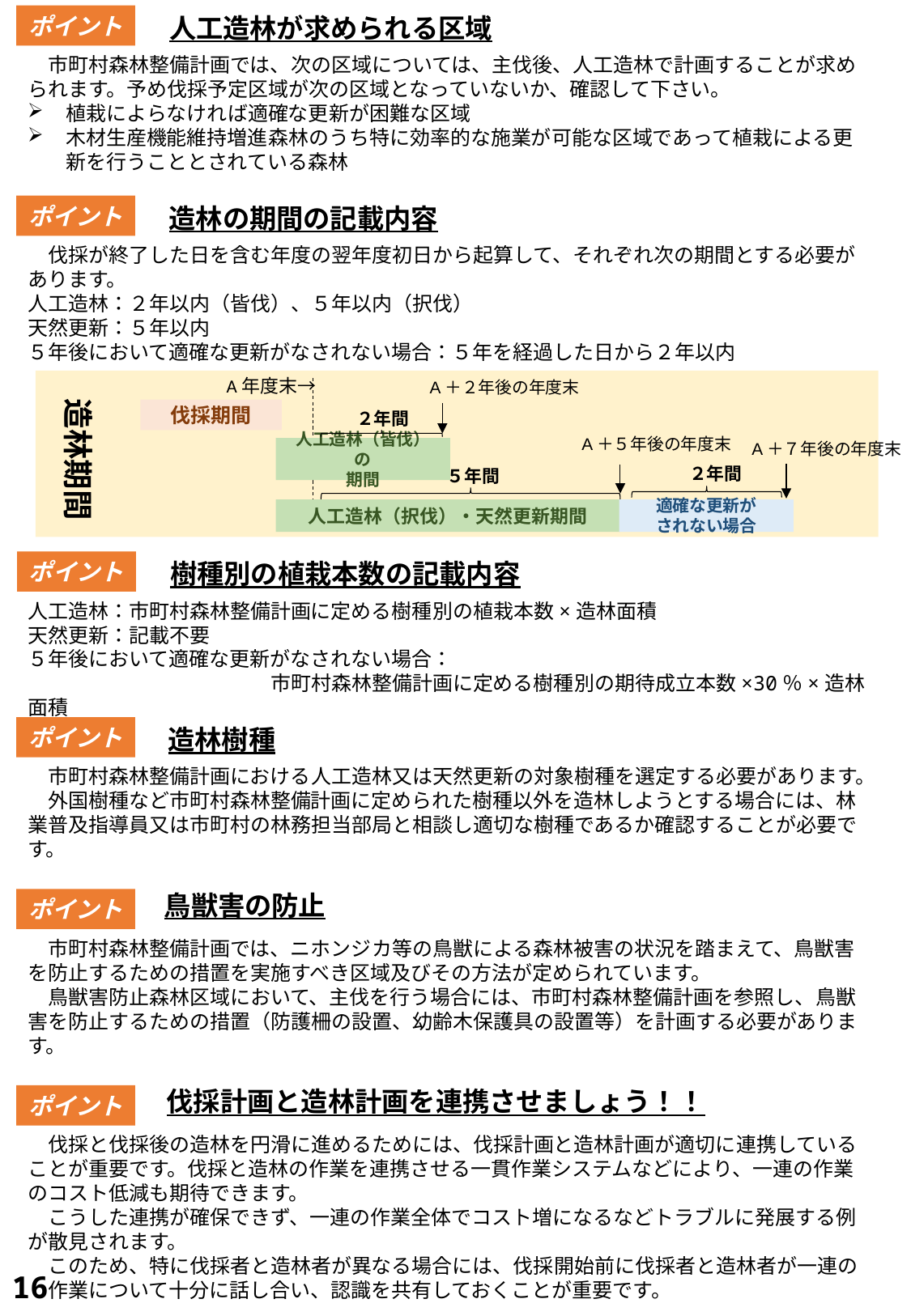

ポイント
人工造林が求められる区域
　市町村森林整備計画では、次の区域については、主伐後、人工造林で計画することが求められます。予め伐採予定区域が次の区域となっていないか、確認して下さい。
植栽によらなければ適確な更新が困難な区域
木材生産機能維持増進森林のうち特に効率的な施業が可能な区域であって植栽による更新を行うこととされている森林
長P4‐⑺,マP19‐エ
ポイント
造林の期間の記載内容
　伐採が終了した日を含む年度の翌年度初日から起算して、それぞれ次の期間とする必要があります。
人工造林：２年以内（皆伐）、５年以内（択伐）
天然更新：５年以内
５年後において適確な更新がなされない場合：５年を経過した日から２年以内

A年度末→

A＋２年後の年度末

造林期間
伐採期間
２年間

A＋５年後の年度末
A＋７年後の年度末
人工造林（皆伐）の
期間
２年間
５年間
適確な更新が
されない場合
人工造林（択伐）・天然更新期間
マP19‐エ-（ウ）・（オ）・（カ）
ポイント
樹種別の植栽本数の記載内容
人工造林：市町村森林整備計画に定める樹種別の植栽本数×造林面積
天然更新：記載不要
５年後において適確な更新がなされない場合：
		市町村森林整備計画に定める樹種別の期待成立本数×30％×造林面積
マP39‐3・P43-4
ポイント
造林樹種
　市町村森林整備計画における人工造林又は天然更新の対象樹種を選定する必要があります。
　外国樹種など市町村森林整備計画に定められた樹種以外を造林しようとする場合には、林業普及指導員又は市町村の林務担当部局と相談し適切な樹種であるか確認することが必要です。
マP39‐3・P43-4
鳥獣害の防止
ポイント
　市町村森林整備計画では、ニホンジカ等の鳥獣による森林被害の状況を踏まえて、鳥獣害を防止するための措置を実施すべき区域及びその方法が定められています。
　鳥獣害防止森林区域において、主伐を行う場合には、市町村森林整備計画を参照し、鳥獣害を防止するための措置（防護柵の設置、幼齢木保護具の設置等）を計画する必要があります。
マP39‐3・P43-4
伐採計画と造林計画を連携させましょう！！
ポイント
　伐採と伐採後の造林を円滑に進めるためには、伐採計画と造林計画が適切に連携していることが重要です。伐採と造林の作業を連携させる一貫作業システムなどにより、一連の作業のコスト低減も期待できます。
　こうした連携が確保できず、一連の作業全体でコスト増になるなどトラブルに発展する例が散見されます。
　このため、特に伐採者と造林者が異なる場合には、伐採開始前に伐採者と造林者が一連の
　作業について十分に話し合い、認識を共有しておくことが重要です。
16